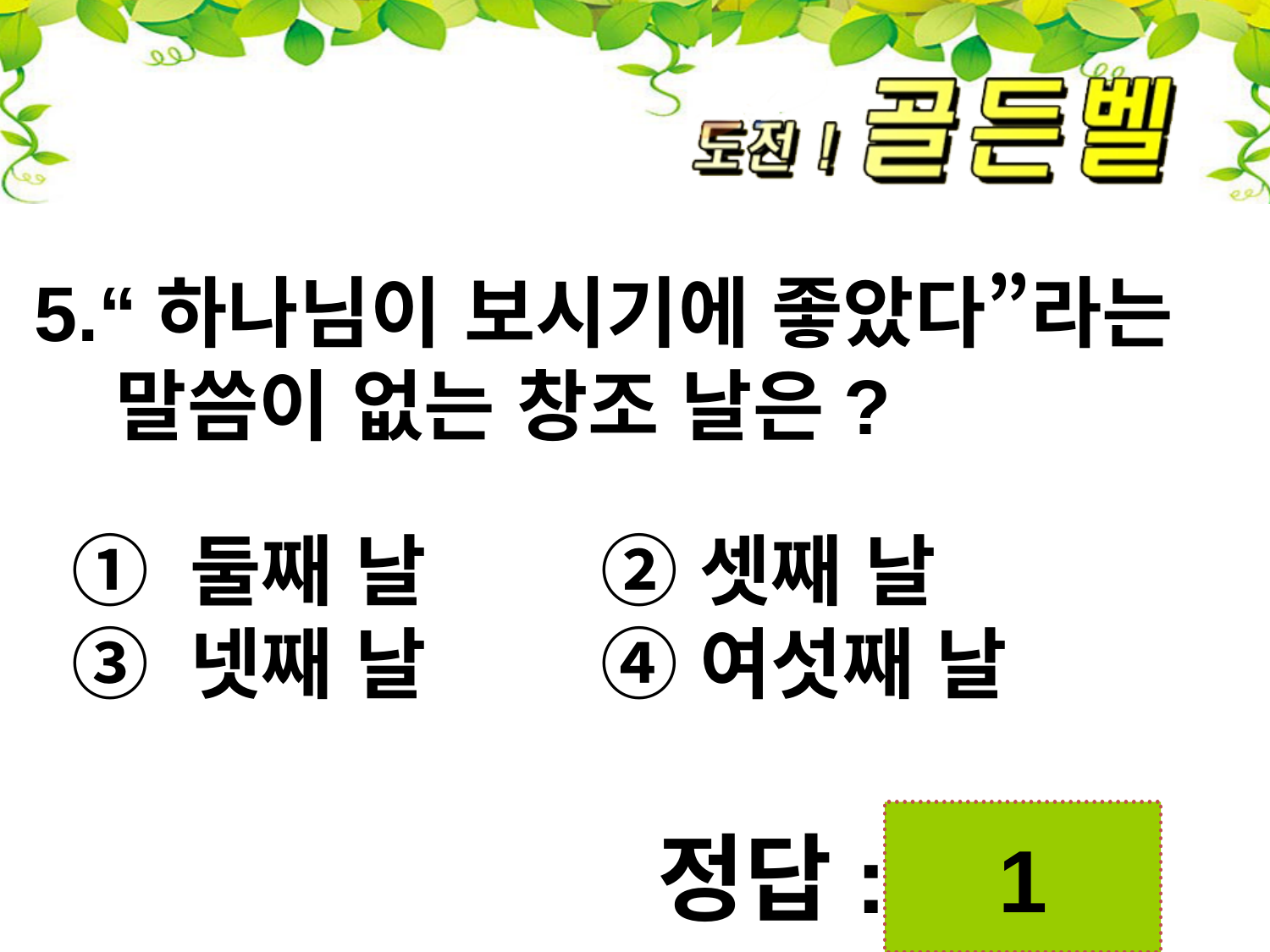

5.“하나님이 보시기에 좋았다”라는  말씀이 없는 창조 날은?

① 둘째 날        ② 셋째 날
③ 넷째 날        ④ 여섯째 날
1
정답: